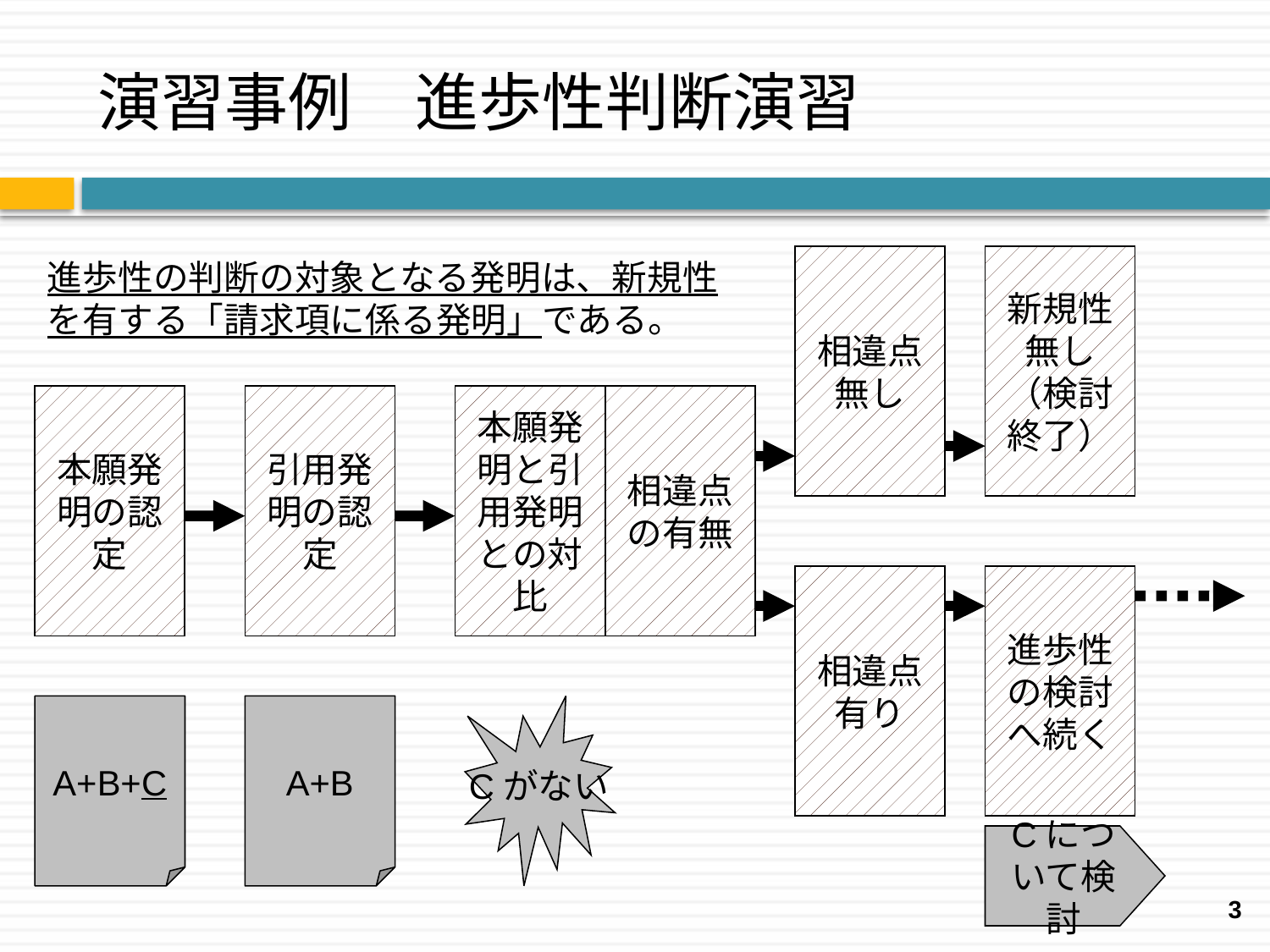

# 演習事例　進歩性判断演習

進歩性の判断の対象となる発明は、新規性を有する「請求項に係る発明」である。
相違点無し
新規性無し（検討終了）
本願発明の認定
引用発明の認定
本願発明と引用発明との対比
相違点の有無

相違点有り
進歩性の検討
へ続く

A+B+C
A+B
Cがない
Cについて検討
3